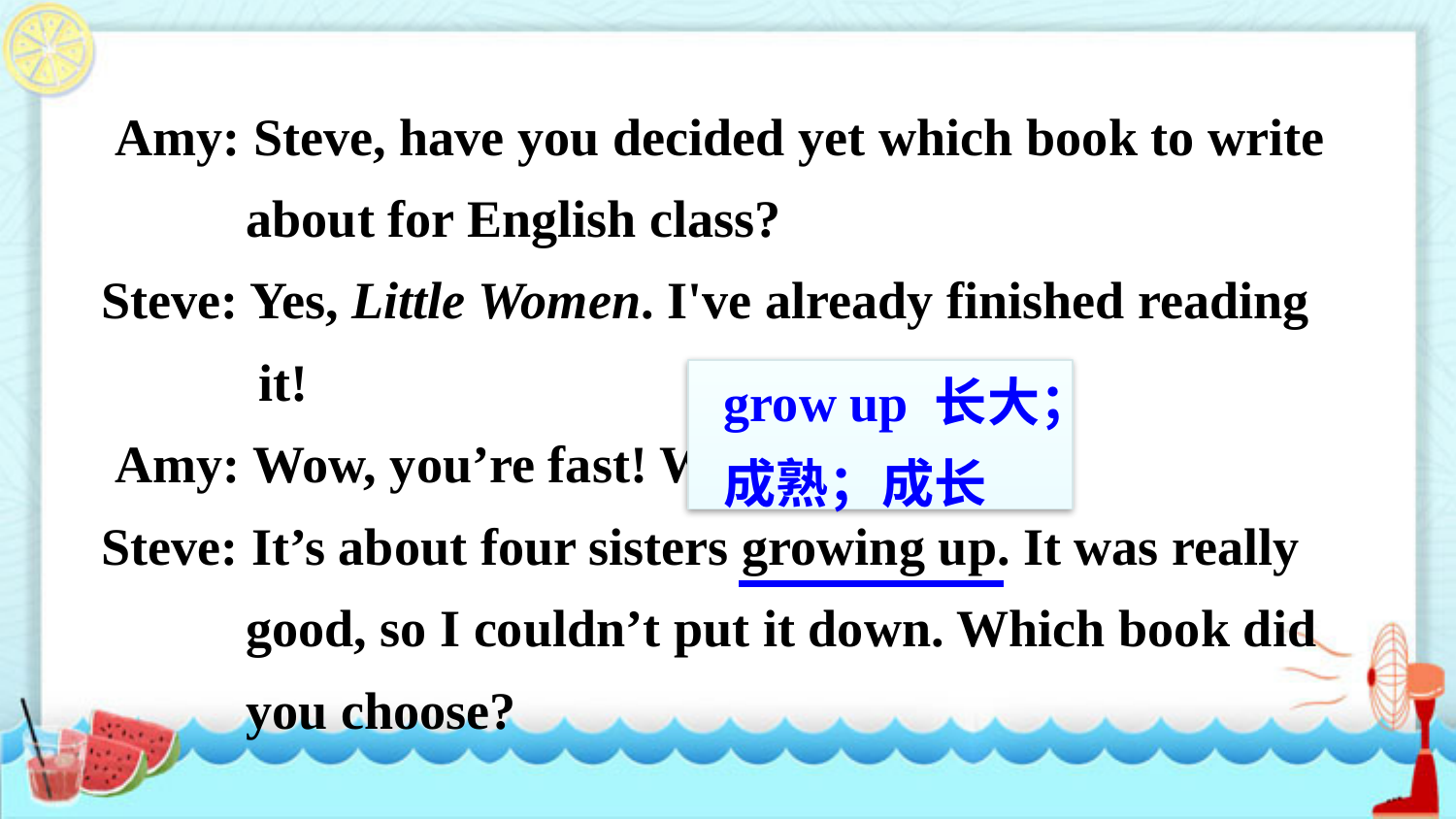

Amy: Steve, have you decided yet which book to write
           about for English class?
Steve: Yes, Little Women. I've already finished reading
            it!
 Amy: Wow, you’re fast! What’s it about?
Steve: It’s about four sisters growing up. It was really
           good, so I couldn’t put it down. Which book did
           you choose?
grow up 长大；
成熟；成长